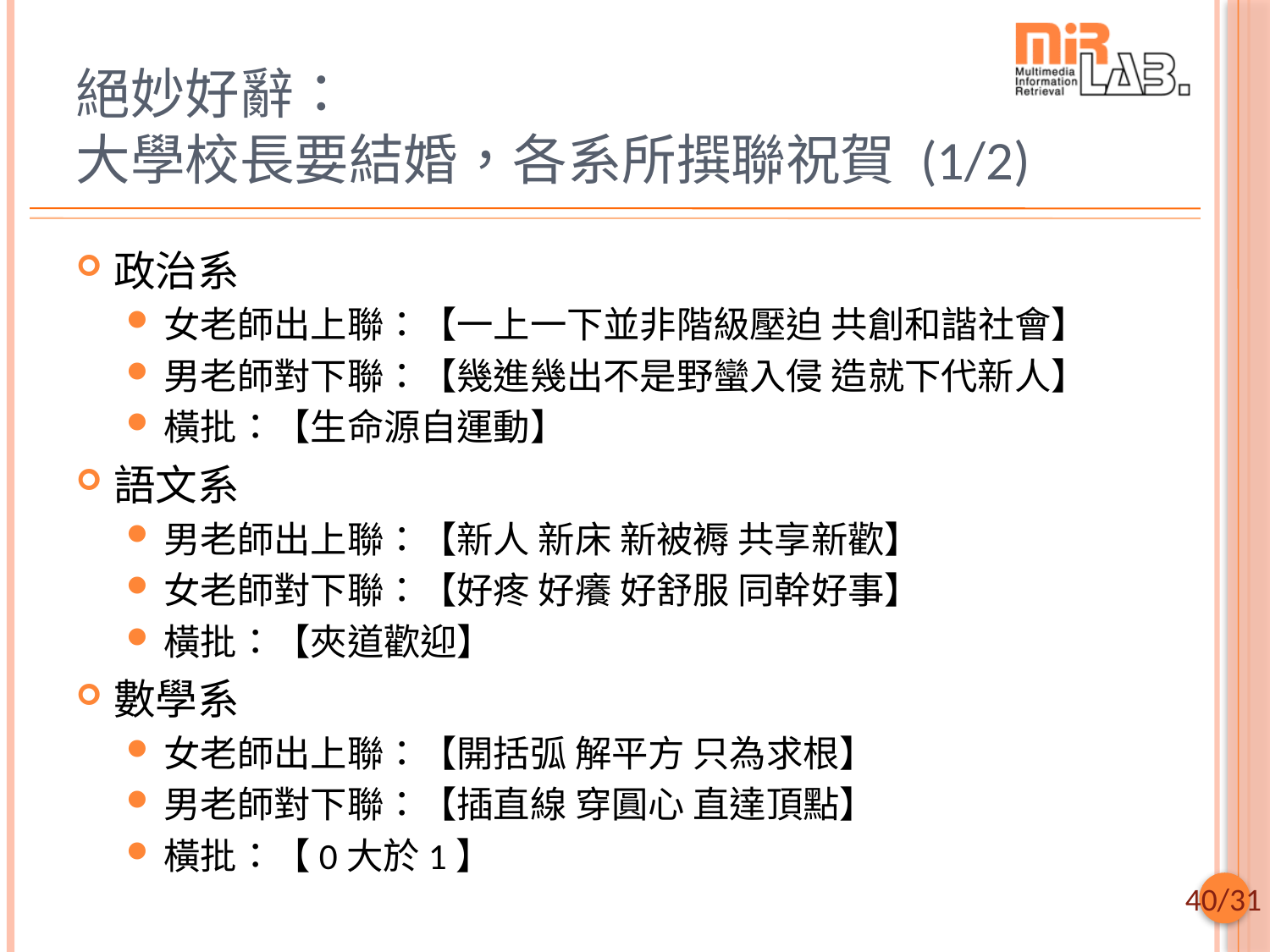

# 絕妙好辭： 大學校長要結婚，各系所撰聯祝賀 (1/2)
政治系
女老師出上聯：【一上一下並非階級壓迫 共創和諧社會】
男老師對下聯：【幾進幾出不是野蠻入侵 造就下代新人】
橫批：【生命源自運動】
語文系
男老師出上聯：【新人 新床 新被褥 共享新歡】
女老師對下聯：【好疼 好癢 好舒服 同幹好事】
橫批：【夾道歡迎】
數學系
女老師出上聯：【開括弧 解平方 只為求根】
男老師對下聯：【插直線 穿圓心 直達頂點】
橫批：【0大於1】